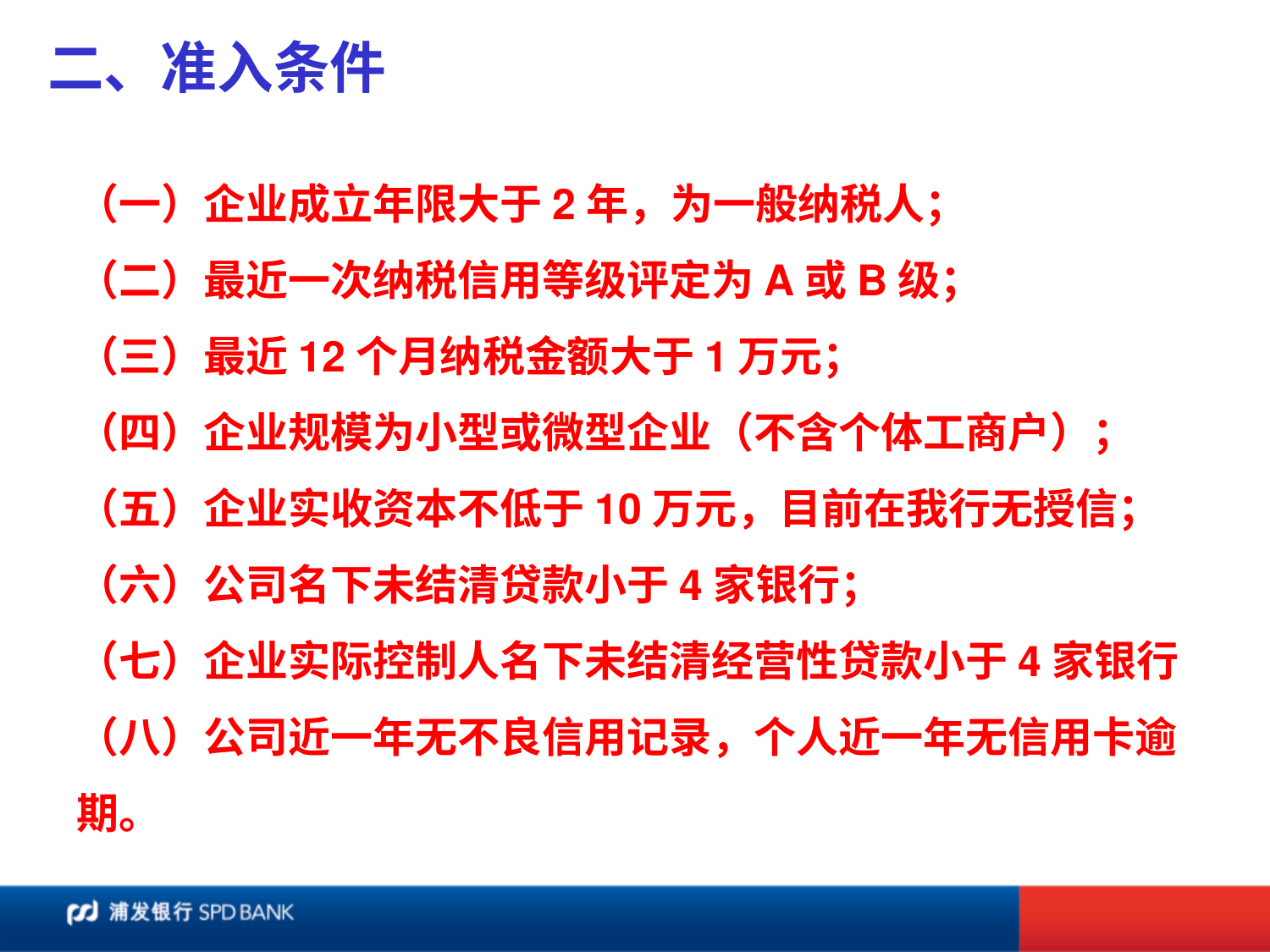

二、准入条件

（一）企业成立年限大于2年，为一般纳税人；
（二）最近一次纳税信用等级评定为A或B级；
（三）最近12个月纳税金额大于1万元；
（四）企业规模为小型或微型企业（不含个体工商户）；
（五）企业实收资本不低于10万元，目前在我行无授信；
（六）公司名下未结清贷款小于4家银行；
（七）企业实际控制人名下未结清经营性贷款小于4家银行
（八）公司近一年无不良信用记录，个人近一年无信用卡逾期。